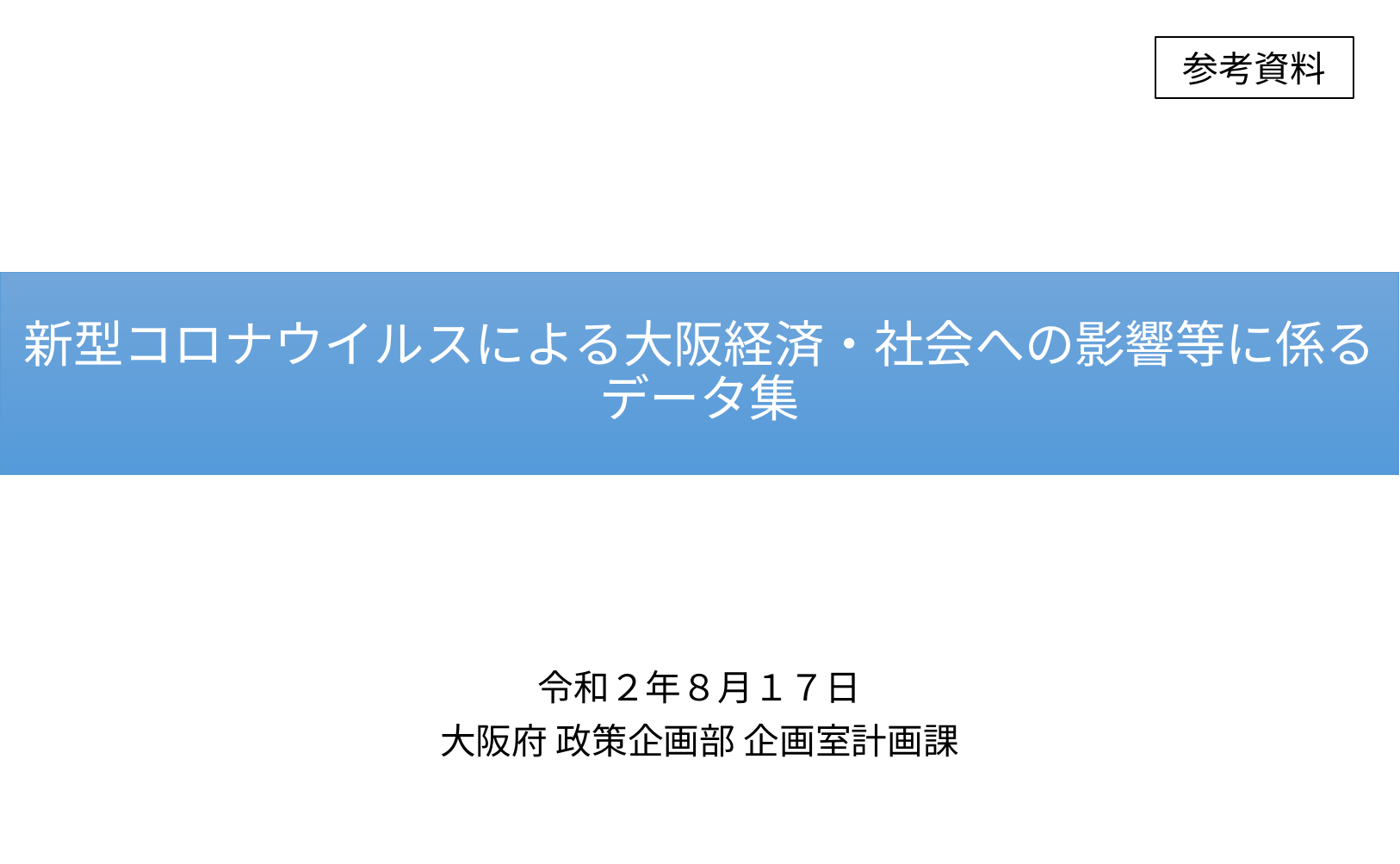

参考資料
# 新型コロナウイルスによる大阪経済・社会への影響等に係るデータ集
令和２年８月１７日
大阪府 政策企画部 企画室計画課